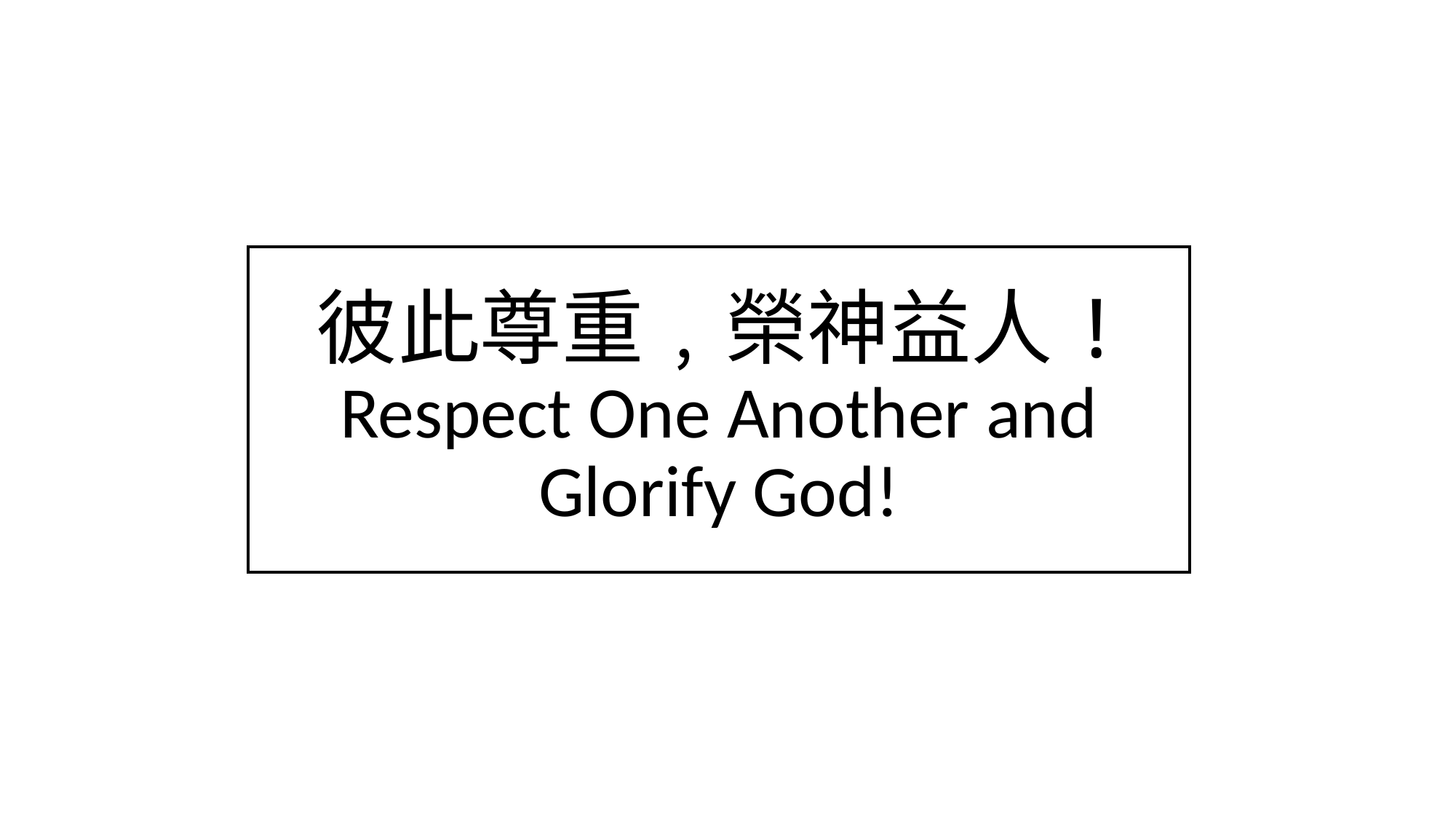

# 彼此尊重﹐榮神益人! Respect One Another and Glorify God!